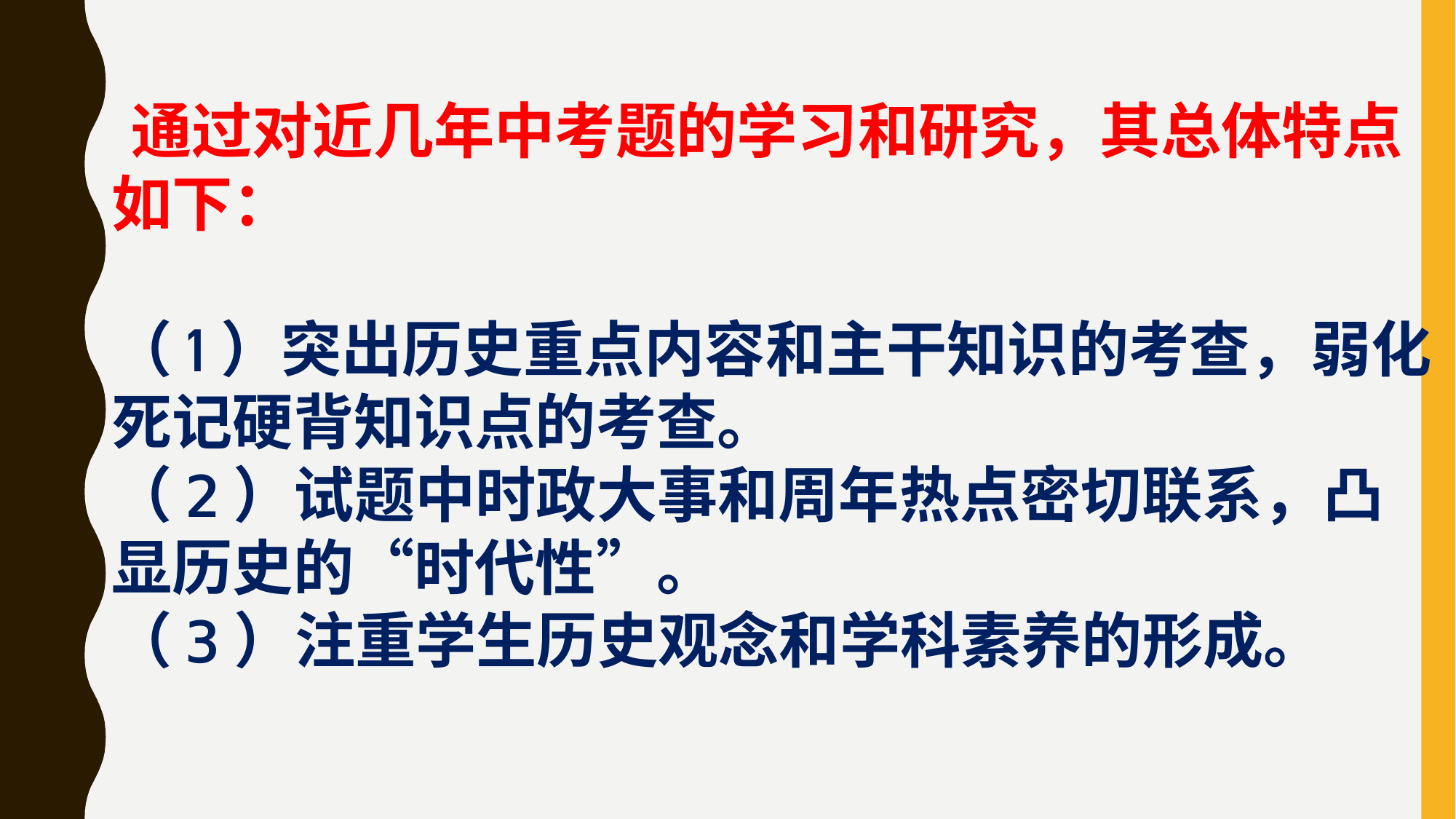

通过对近几年中考题的学习和研究，其总体特点如下：

（1）突出历史重点内容和主干知识的考查，弱化死记硬背知识点的考查。
（2）试题中时政大事和周年热点密切联系，凸显历史的“时代性”。
（3）注重学生历史观念和学科素养的形成。